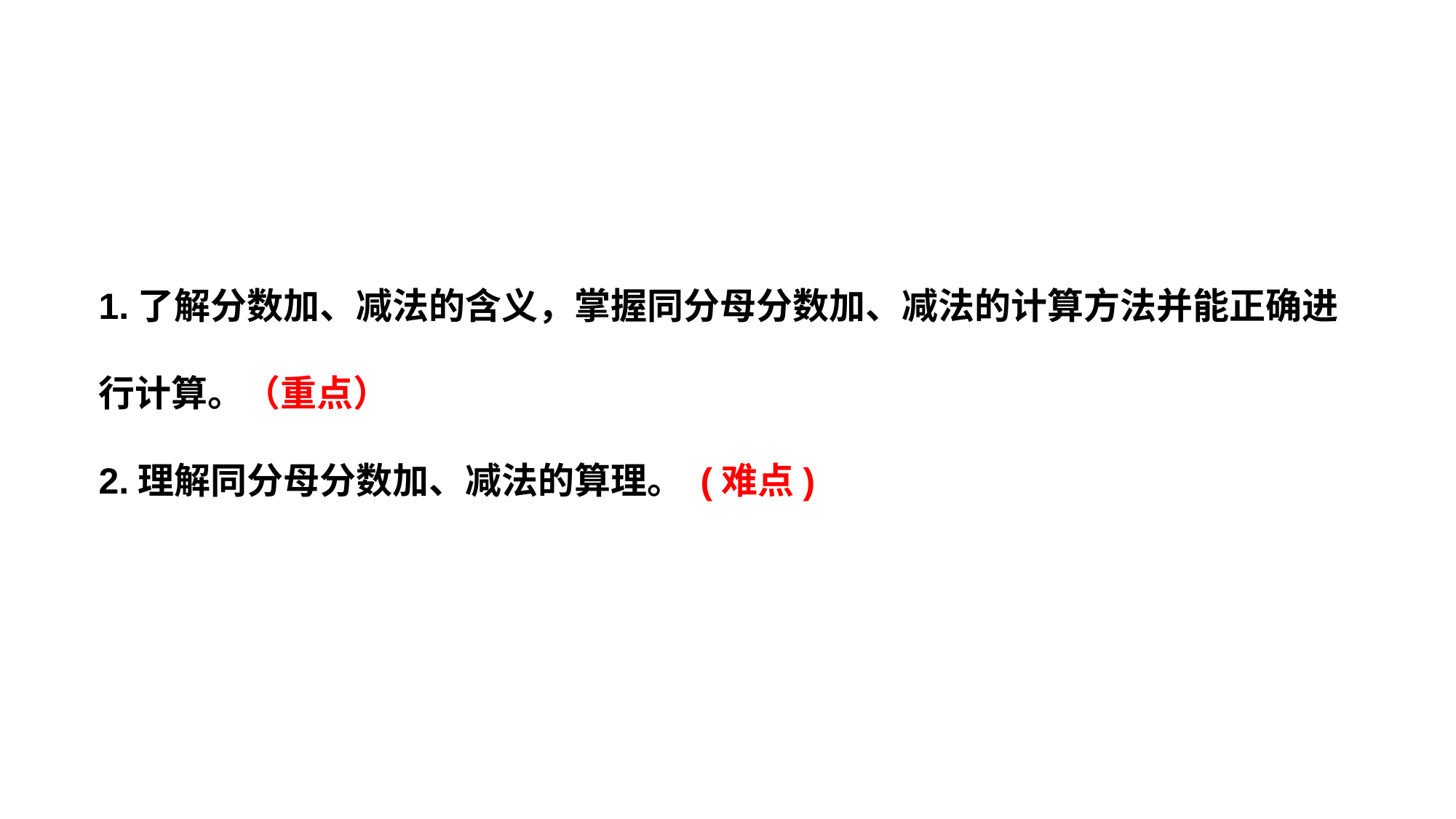

1.了解分数加、减法的含义，掌握同分母分数加、减法的计算方法并能正确进行计算。（重点）
2.理解同分母分数加、减法的算理。 (难点)